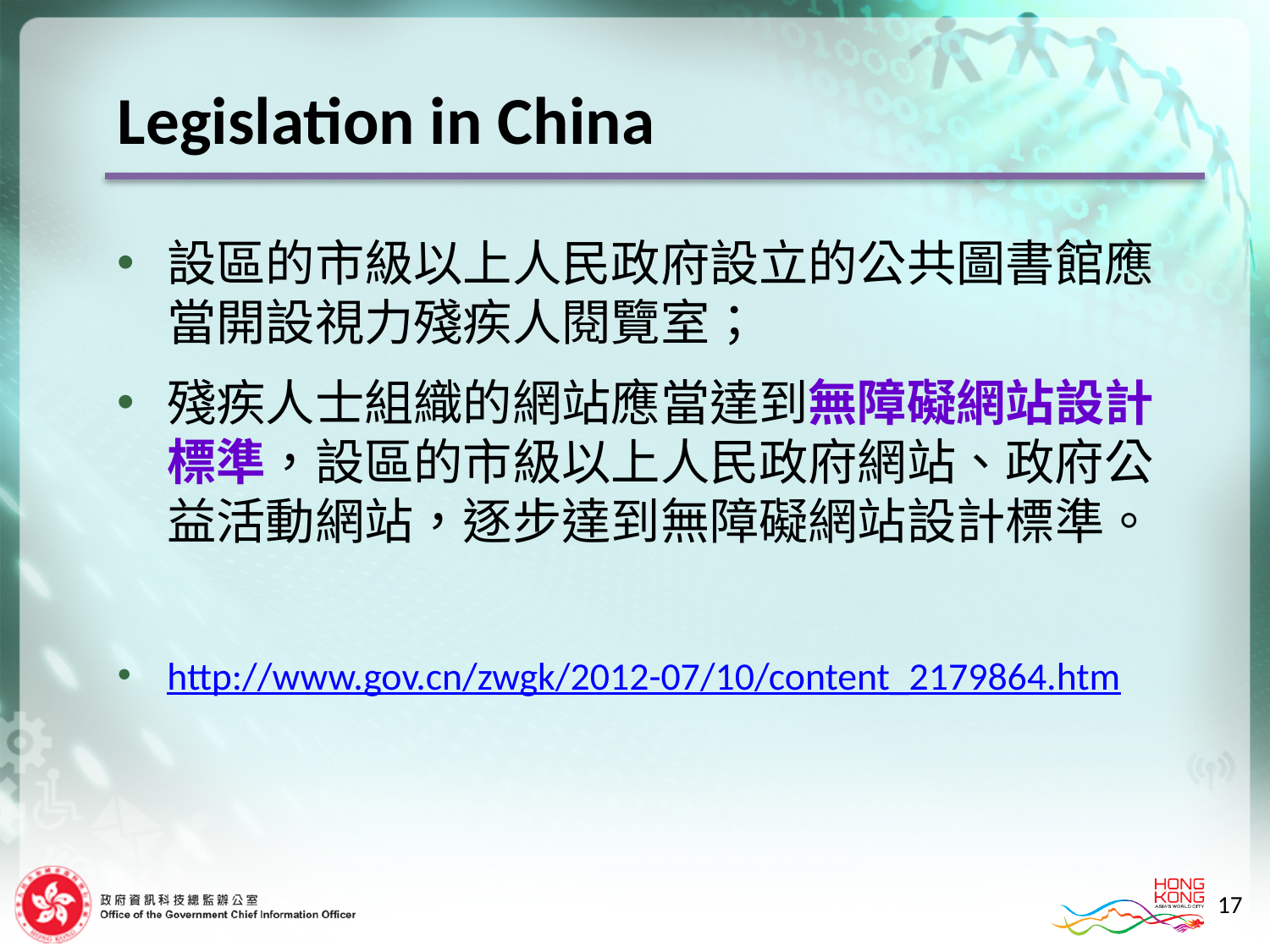

Legislation in China

設區的市級以上人民政府設立的公共圖書館應當開設視力殘疾人閱覽室；
殘疾人士組織的網站應當達到無障礙網站設計標準，設區的市級以上人民政府網站、政府公益活動網站，逐步達到無障礙網站設計標準。

http://www.gov.cn/zwgk/2012-07/10/content_2179864.htm

17